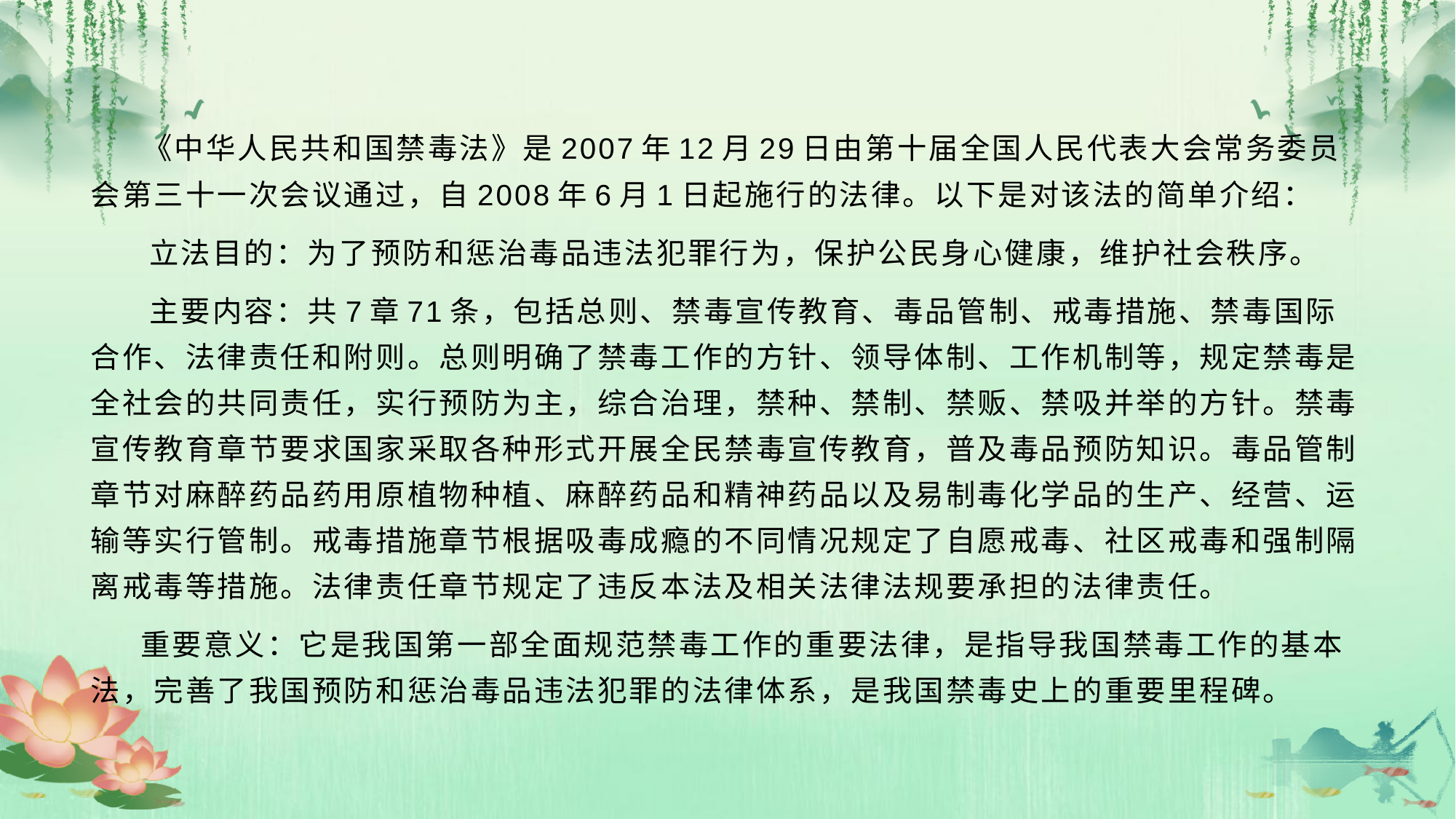

《中华人民共和国禁毒法》是2007年12月29日由第十届全国人民代表大会常务委员会第三十一次会议通过，自2008年6月1日起施行的法律。以下是对该法的简单介绍：
      立法目的：为了预防和惩治毒品违法犯罪行为，保护公民身心健康，维护社会秩序。
      主要内容：共7章71条，包括总则、禁毒宣传教育、毒品管制、戒毒措施、禁毒国际合作、法律责任和附则。总则明确了禁毒工作的方针、领导体制、工作机制等，规定禁毒是全社会的共同责任，实行预防为主，综合治理，禁种、禁制、禁贩、禁吸并举的方针。禁毒宣传教育章节要求国家采取各种形式开展全民禁毒宣传教育，普及毒品预防知识。毒品管制章节对麻醉药品药用原植物种植、麻醉药品和精神药品以及易制毒化学品的生产、经营、运输等实行管制。戒毒措施章节根据吸毒成瘾的不同情况规定了自愿戒毒、社区戒毒和强制隔离戒毒等措施。法律责任章节规定了违反本法及相关法律法规要承担的法律责任。
     重要意义：它是我国第一部全面规范禁毒工作的重要法律，是指导我国禁毒工作的基本法，完善了我国预防和惩治毒品违法犯罪的法律体系，是我国禁毒史上的重要里程碑。